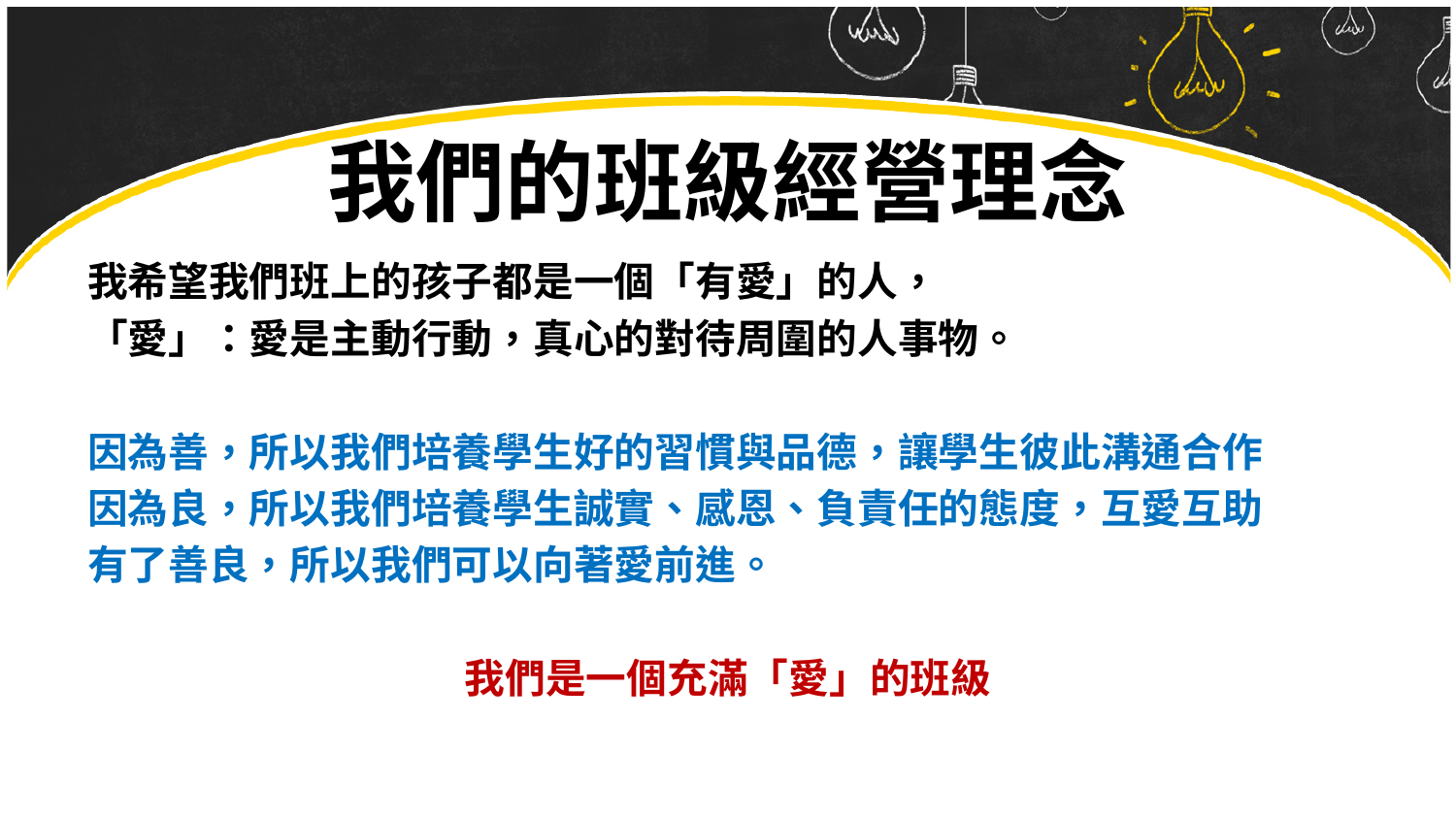

# 我們的班級經營理念
我希望我們班上的孩子都是一個「有愛」的人，
「愛」：愛是主動行動，真心的對待周圍的人事物。

因為善，所以我們培養學生好的習慣與品德，讓學生彼此溝通合作
因為良，所以我們培養學生誠實、感恩、負責任的態度，互愛互助
有了善良，所以我們可以向著愛前進。

我們是一個充滿「愛」的班級